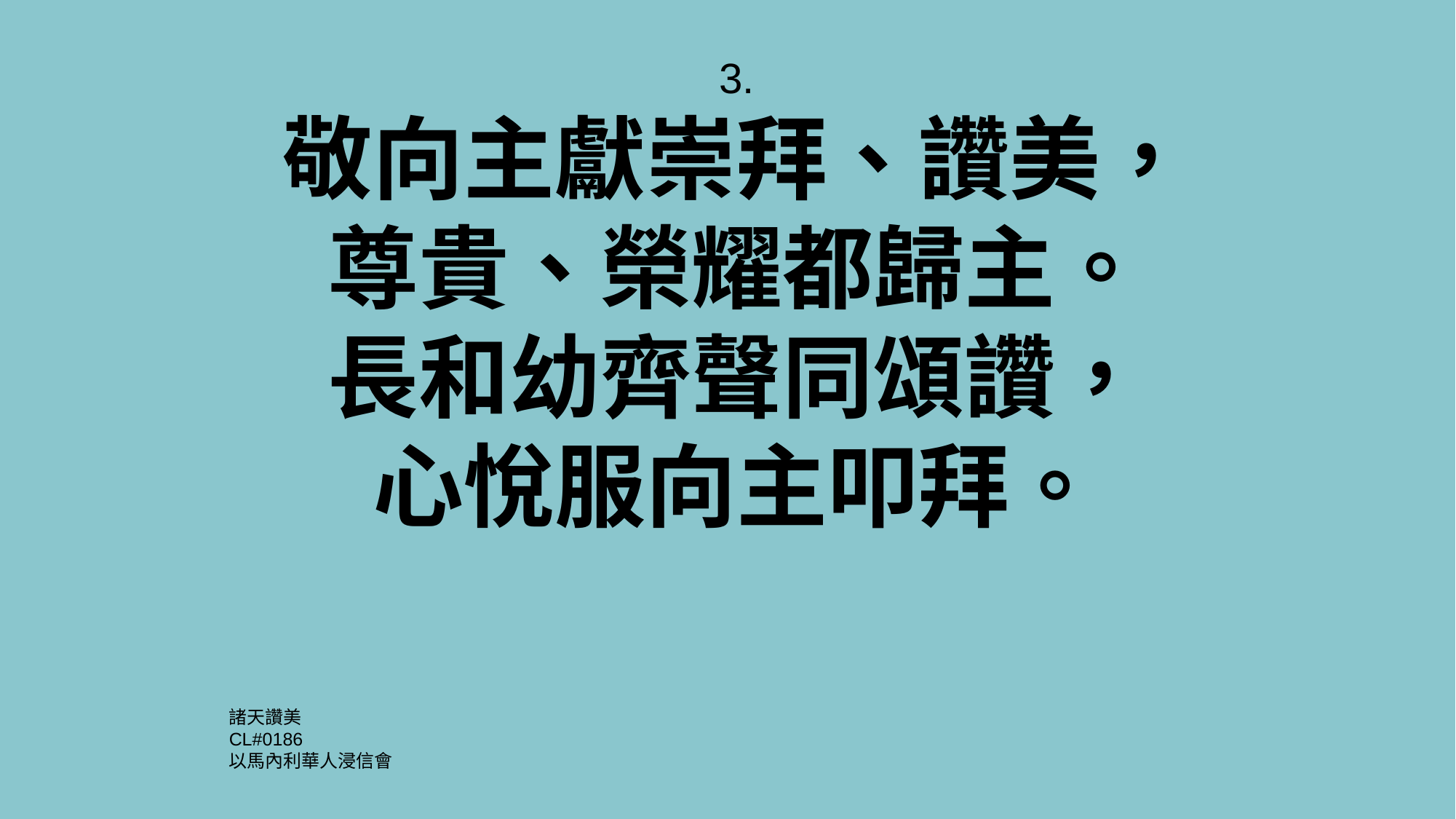

3.
敬向主獻崇拜、讚美，
尊貴、榮耀都歸主。
長和幼齊聲同頌讚，
心悅服向主叩拜。
諸天讚美
CL#0186
以馬內利華人浸信會